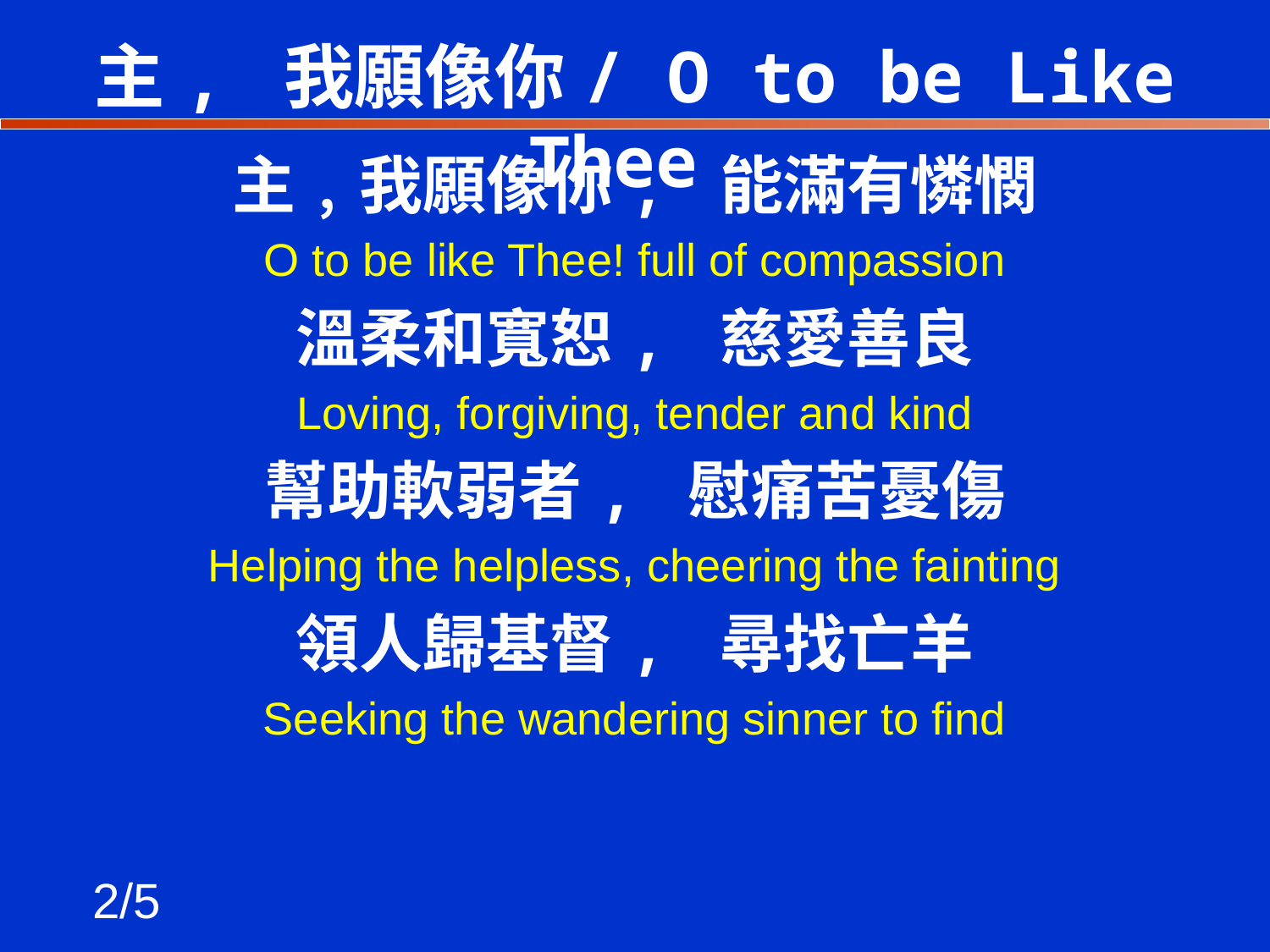

主, 我願像你/ O to be Like Thee

主﹐我願像你, 能滿有憐憫
O to be like Thee! full of compassion
溫柔和寬恕, 慈愛善良
Loving, forgiving, tender and kind
幫助軟弱者, 慰痛苦憂傷
Helping the helpless, cheering the fainting
領人歸基督, 尋找亡羊
Seeking the wandering sinner to find
2/5